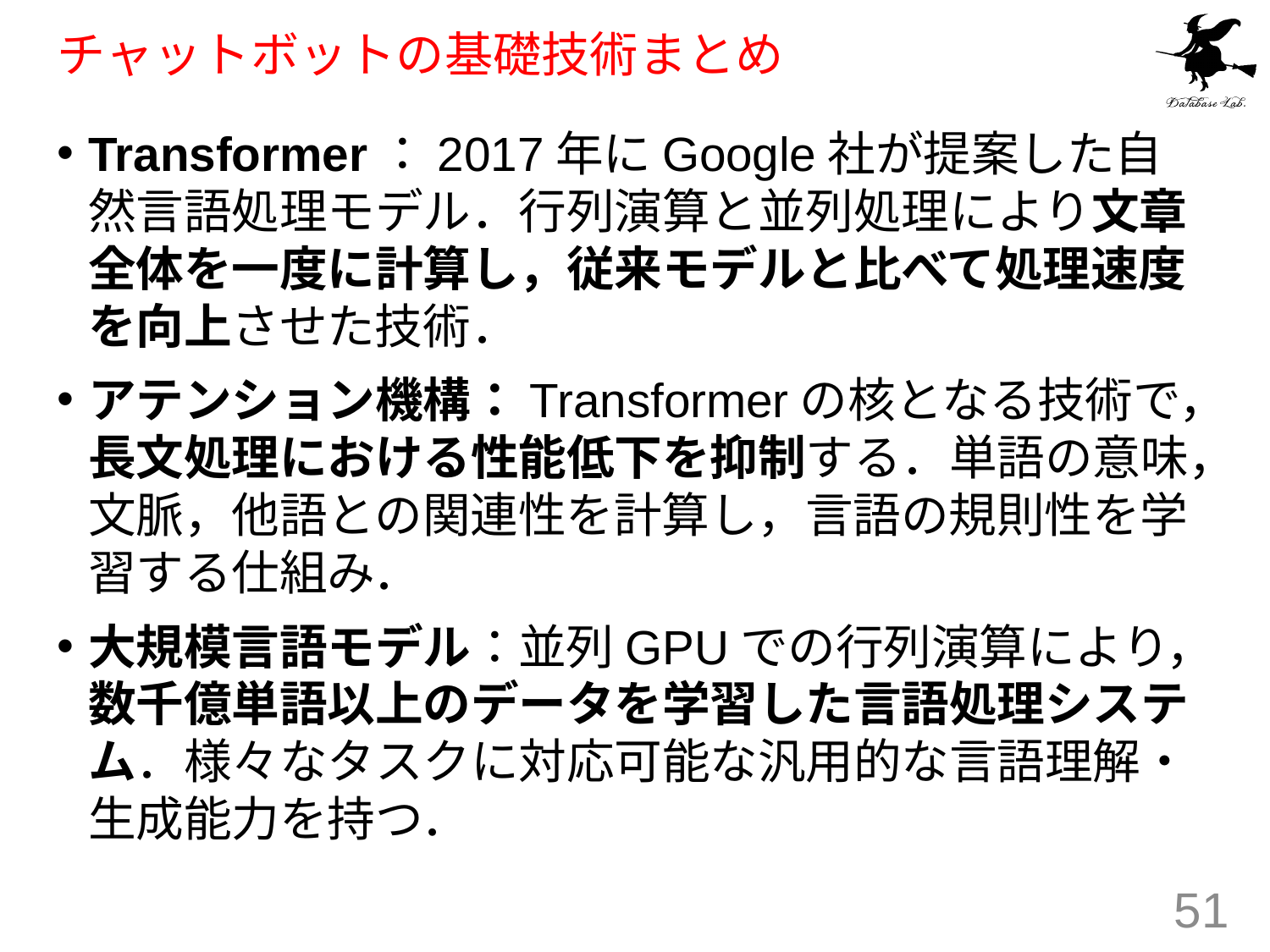

# チャットボットの基礎技術まとめ
Transformer：2017年にGoogle社が提案した自然言語処理モデル．行列演算と並列処理により文章全体を一度に計算し，従来モデルと比べて処理速度を向上させた技術．
アテンション機構：Transformerの核となる技術で，長文処理における性能低下を抑制する．単語の意味，文脈，他語との関連性を計算し，言語の規則性を学習する仕組み．
大規模言語モデル：並列GPUでの行列演算により，数千億単語以上のデータを学習した言語処理システム．様々なタスクに対応可能な汎用的な言語理解・生成能力を持つ．
51